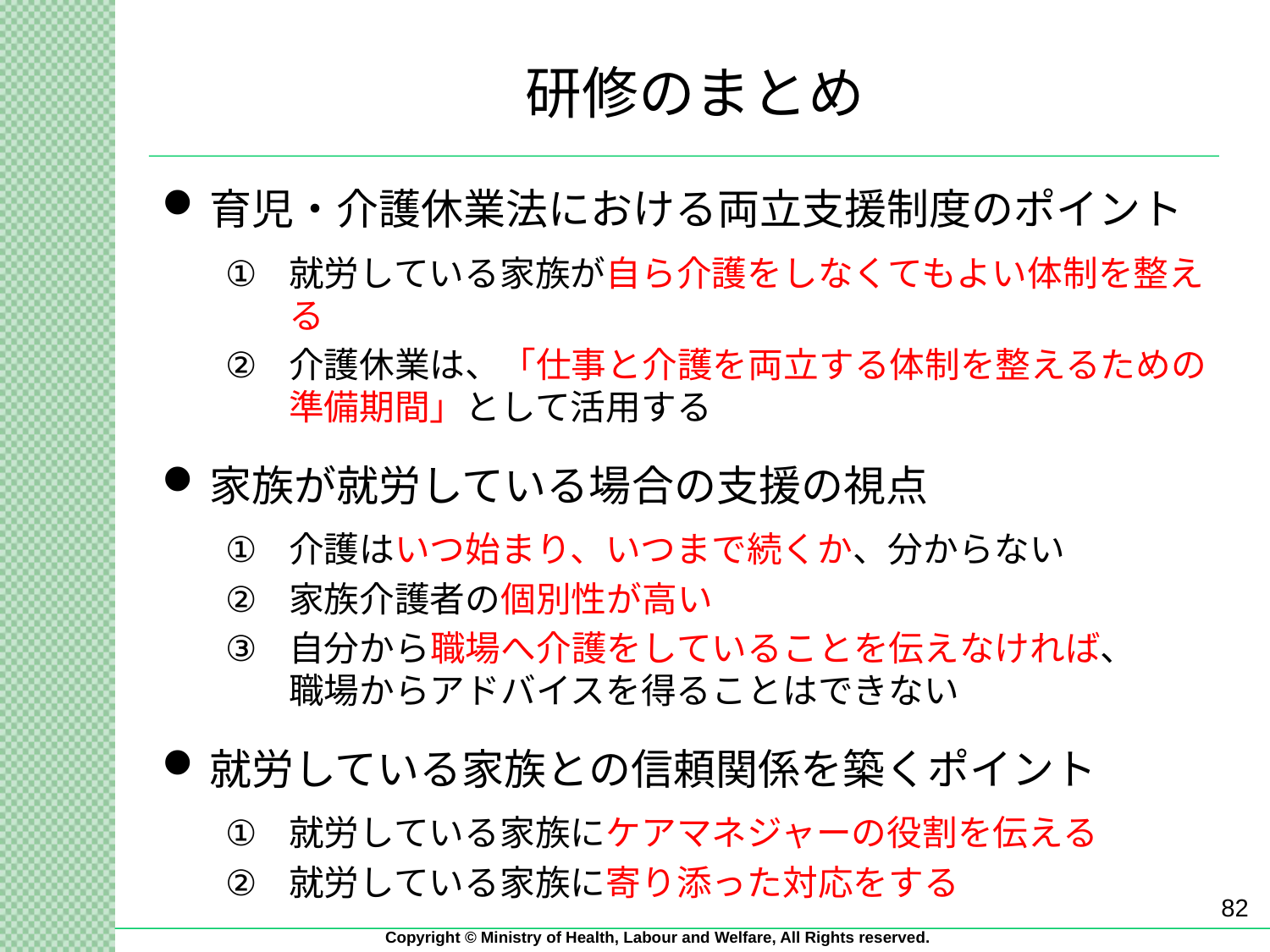

# 研修のまとめ
育児・介護休業法における両立支援制度のポイント
就労している家族が自ら介護をしなくてもよい体制を整える
介護休業は、「仕事と介護を両立する体制を整えるための準備期間」として活用する
家族が就労している場合の支援の視点
介護はいつ始まり、いつまで続くか、分からない
家族介護者の個別性が高い
自分から職場へ介護をしていることを伝えなければ、
職場からアドバイスを得ることはできない
就労している家族との信頼関係を築くポイント
就労している家族にケアマネジャーの役割を伝える
就労している家族に寄り添った対応をする
82
Copyright © Ministry of Health, Labour and Welfare, All Rights reserved.